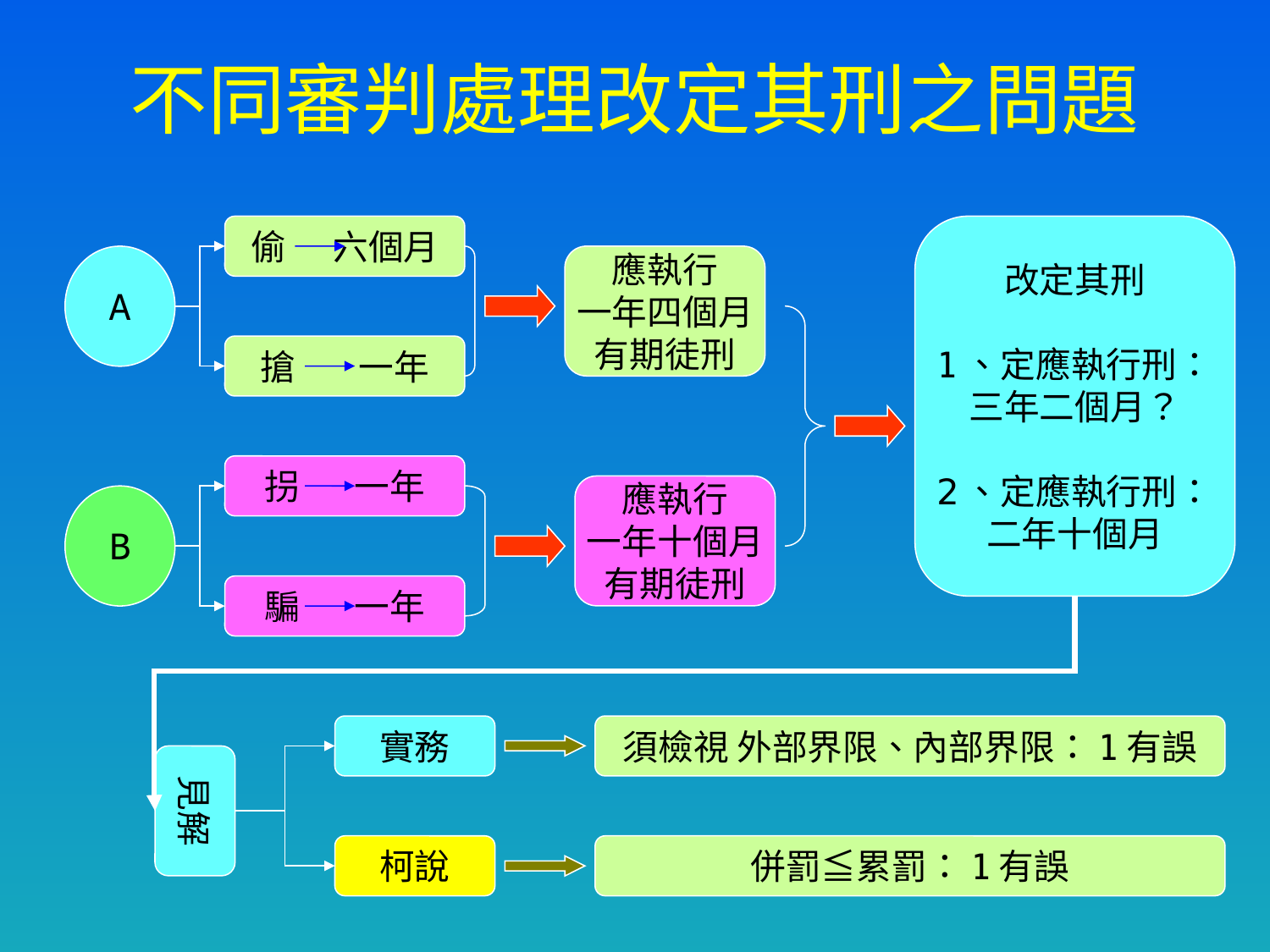

# 不同審判處理改定其刑之問題
偷      六個月
改定其刑

1、定應執行刑：
三年二個月？

2、定應執行刑：
二年十個月
A

應執行
一年四個月
有期徒刑

搶        一年

拐       一年
應執行
一年十個月
有期徒刑
B

騙       一年

實務
須檢視 外部界限、內部界限：1有誤

見解
柯說
併罰≦累罰：1有誤